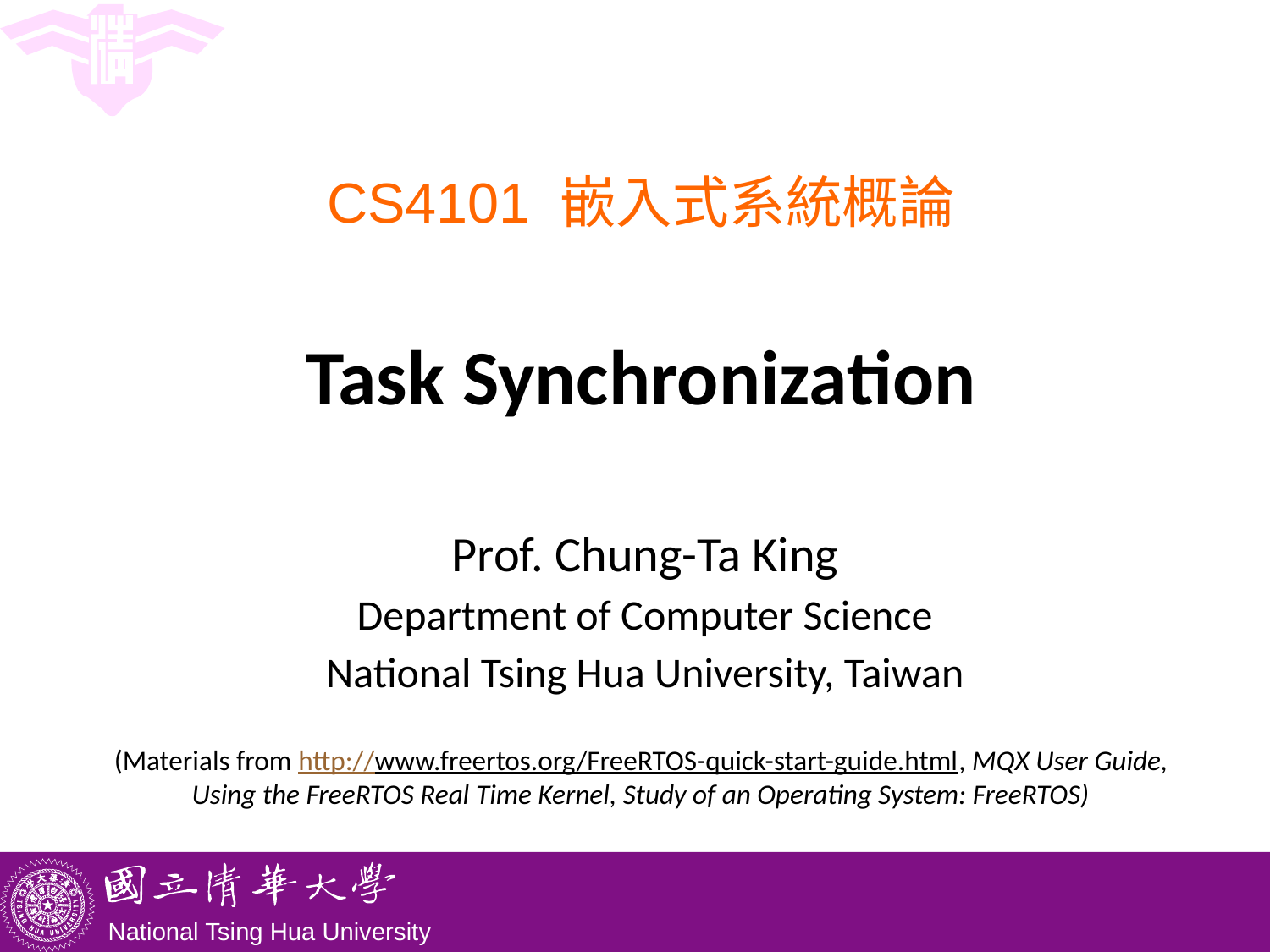

# CS4101 嵌入式系統概論 Task Synchronization
Prof. Chung-Ta King
Department of Computer Science
National Tsing Hua University, Taiwan
(Materials from http://www.freertos.org/FreeRTOS-quick-start-guide.html, MQX User Guide, Using the FreeRTOS Real Time Kernel, Study of an Operating System: FreeRTOS)